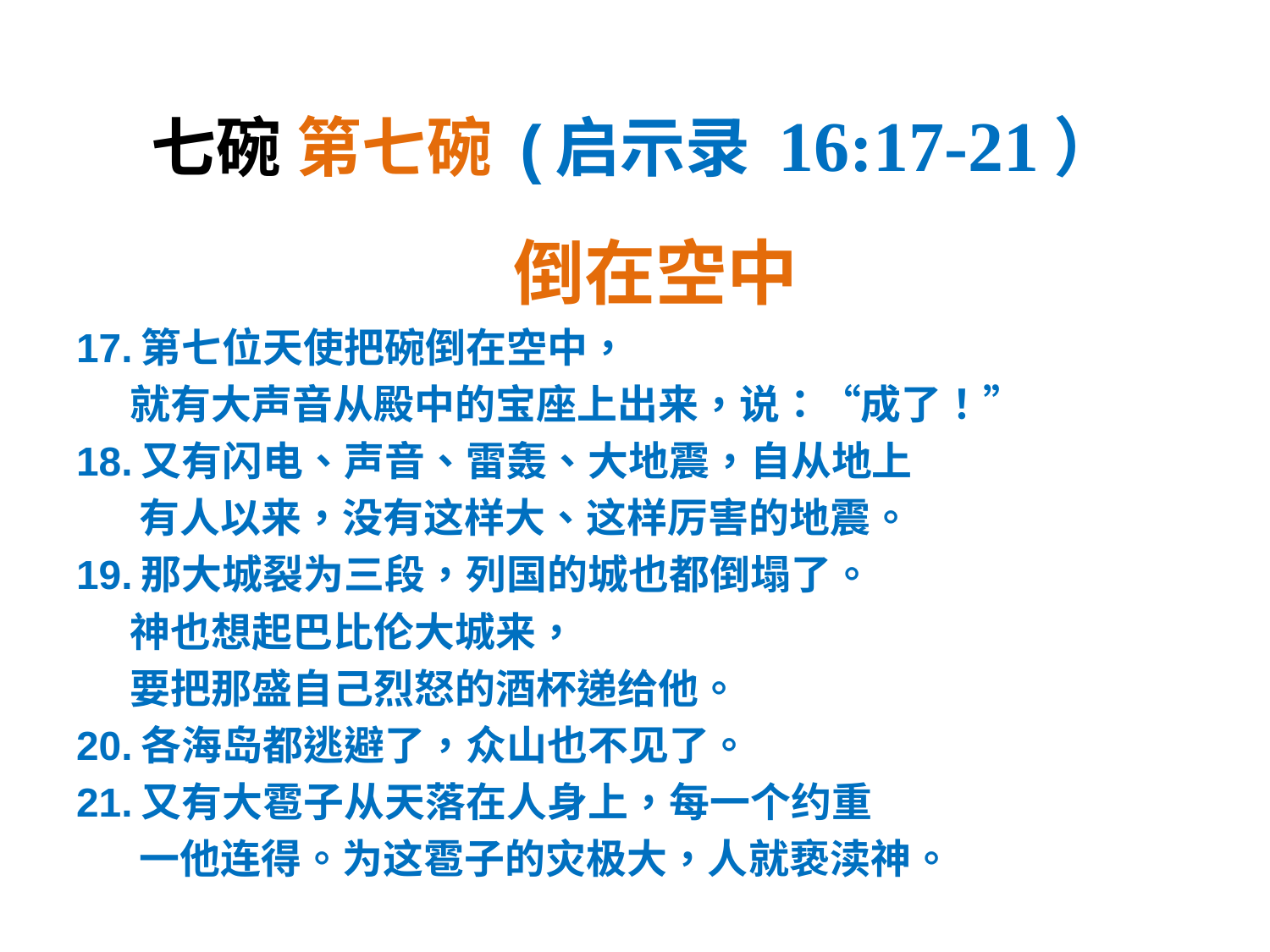

# 七碗 第七碗 (启示录 16:17-21）
倒在空中
17. 第七位天使把碗倒在空中，
     就有大声音从殿中的宝座上出来，说：“成了！”
18. 又有闪电、声音、雷轰、大地震，自从地上
      有人以来，没有这样大、这样厉害的地震。
19. 那大城裂为三段，列国的城也都倒塌了。
     神也想起巴比伦大城来，
     要把那盛自己烈怒的酒杯递给他。
20. 各海岛都逃避了，众山也不见了。
21. 又有大雹子从天落在人身上，每一个约重
      一他连得。为这雹子的灾极大，人就亵渎神。